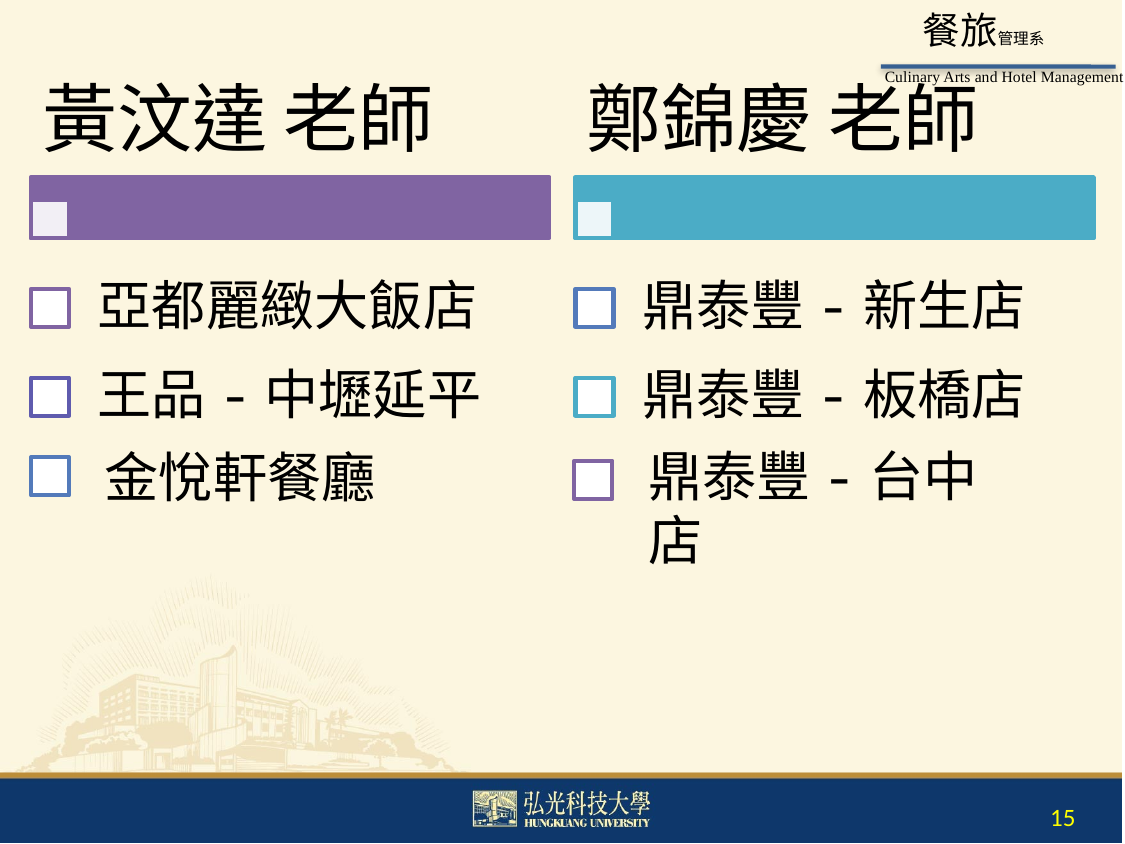

黃汶達 老師
亞都麗緻大飯店
王品-中壢延平
鄭錦慶 老師
鼎泰豐-新生店
鼎泰豐-板橋店
鼎泰豐-台中店
金悅軒餐廳

15